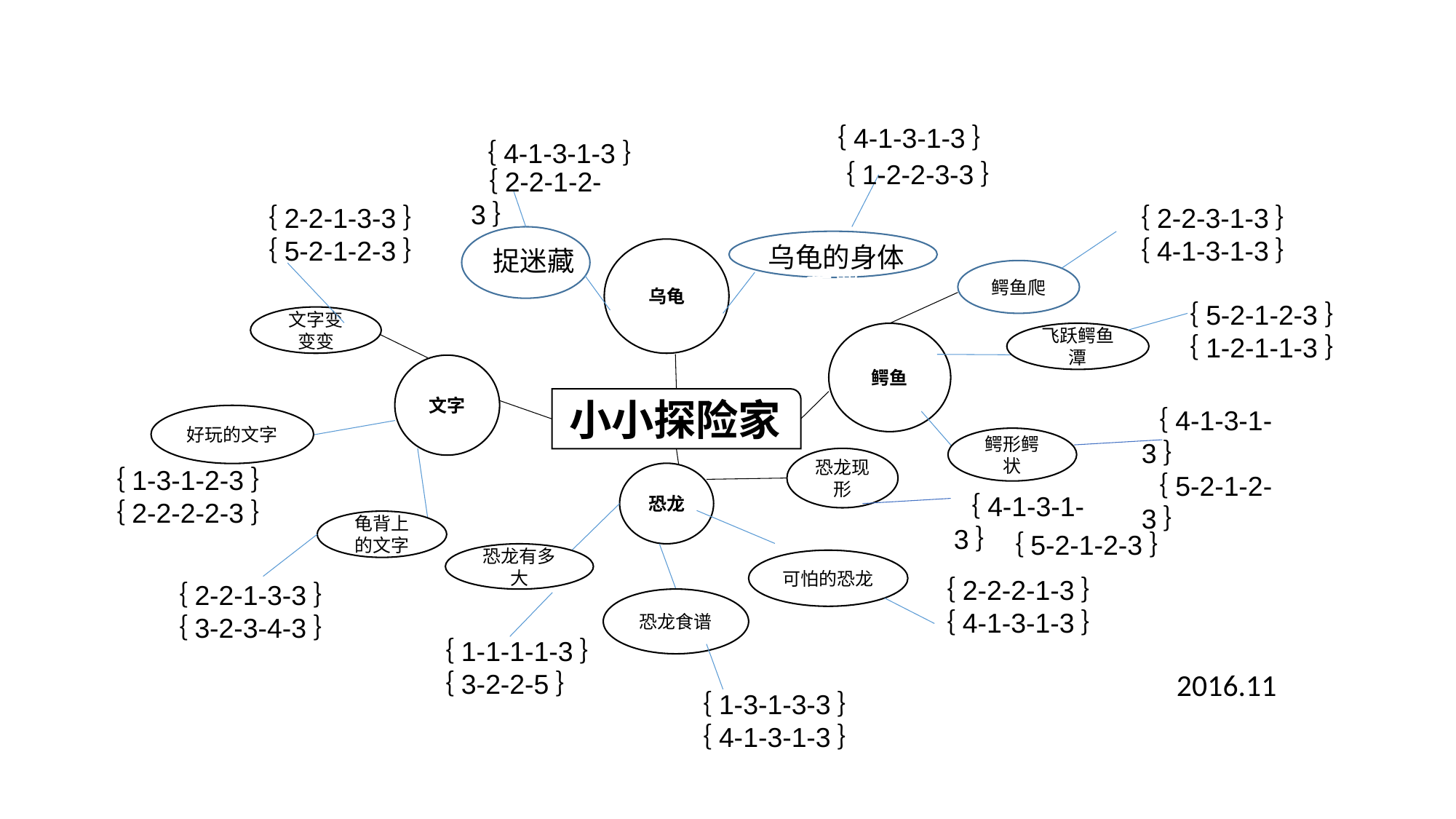

｛4-1-3-1-3｝
｛4-1-3-1-3｝
｛1-2-2-3-3｝
｛2-2-1-2-3｝
｛2-2-3-1-3｝
｛4-1-3-1-3｝
｛2-2-1-3-3｝
｛5-2-1-2-3｝
田园乌龟的乌龟身体乐乐

捉迷藏种番薯
乌龟的身体
捉迷藏
乌龟
鳄鱼爬
｛5-2-1-2-3｝
｛1-2-1-1-3｝
文字变变变
鳄鱼
飞跃鳄鱼潭
文字
小小探险家
｛4-1-3-1-3｝
｛5-2-1-2-3｝

好玩的文字
鳄形鳄状
恐龙现形

｛4-1-3-1-3｝
｛1-3-1-2-3｝
｛2-2-2-2-3｝
恐龙

｛5-2-1-2-3｝
龟背上的文字
恐龙有多大
可怕的恐龙
｛2-2-2-1-3｝
｛4-1-3-1-3｝
｛2-2-1-3-3｝
｛3-2-3-4-3｝
恐龙食谱
｛1-1-1-1-3｝
｛3-2-2-5｝
        2016.11
｛1-3-1-3-3｝
｛4-1-3-1-3｝